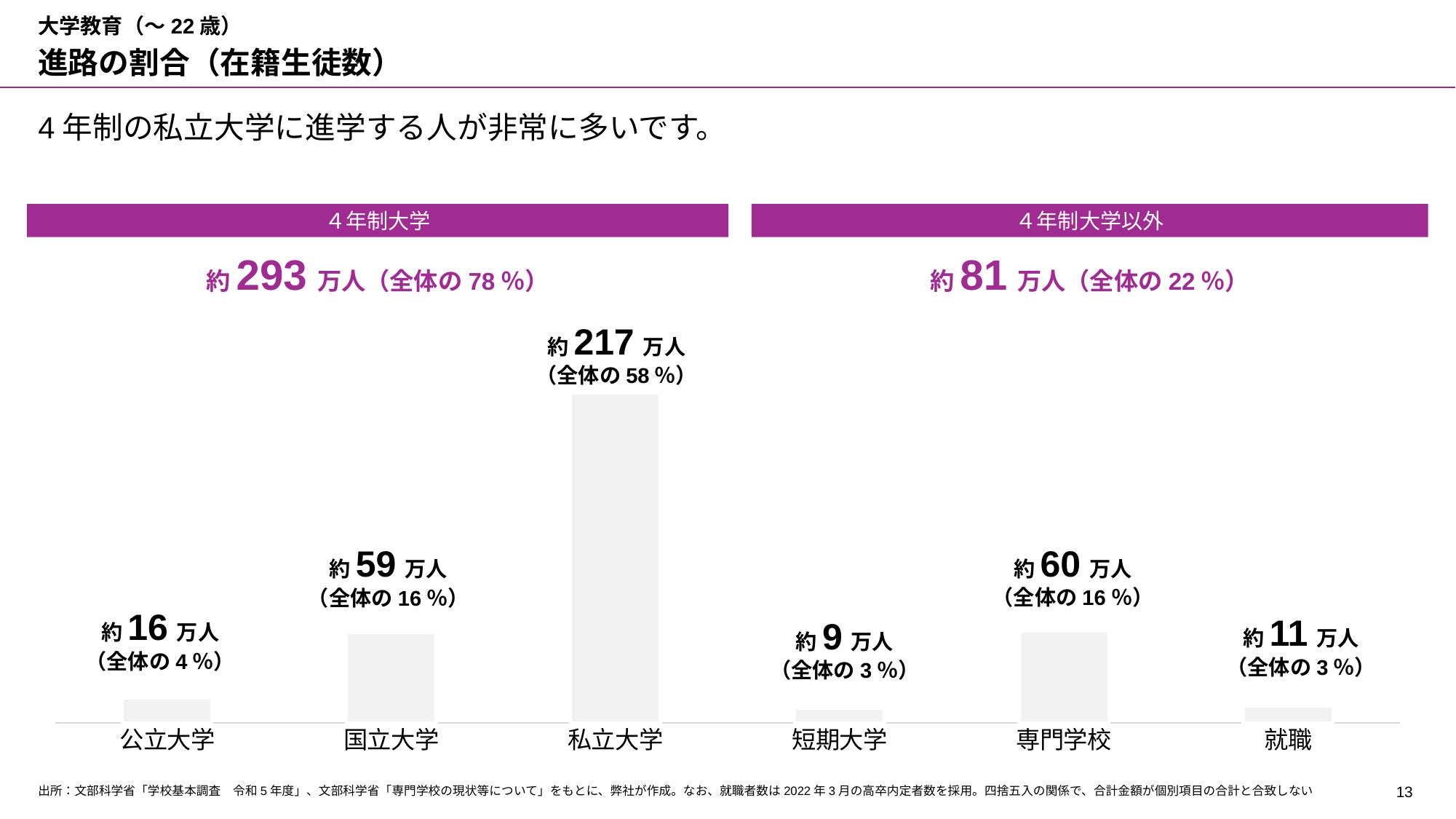

大学教育（～22歳）
進路の割合（在籍生徒数）
4年制の私立大学に進学する人が非常に多いです。
４年制大学
４年制大学以外
約81万人（全体の22％）
約293万人（全体の78％）
約217万人
（全体の58％）

### Chart

| Category | 列1 |
|---|---|
| 公立大学 | 163103.0 |
| 国立大学 | 596195.0 |
| 私立大学 | 2171482.0 |
| 短期大学 | 94713.0 |
| 専門学校 | 604415.0 |
| 就職 | 111788.0 |
約60万人
（全体の16％）
約59万人
（全体の16％）
約16万人
（全体の4％）
約11万人
（全体の3％）
約9万人
（全体の3％）
出所：文部科学省「学校基本調査　令和5年度」、文部科学省「専門学校の現状等について」をもとに、弊社が作成。なお、就職者数は2022年3月の高卒内定者数を採用。四捨五入の関係で、合計金額が個別項目の合計と合致しない
13